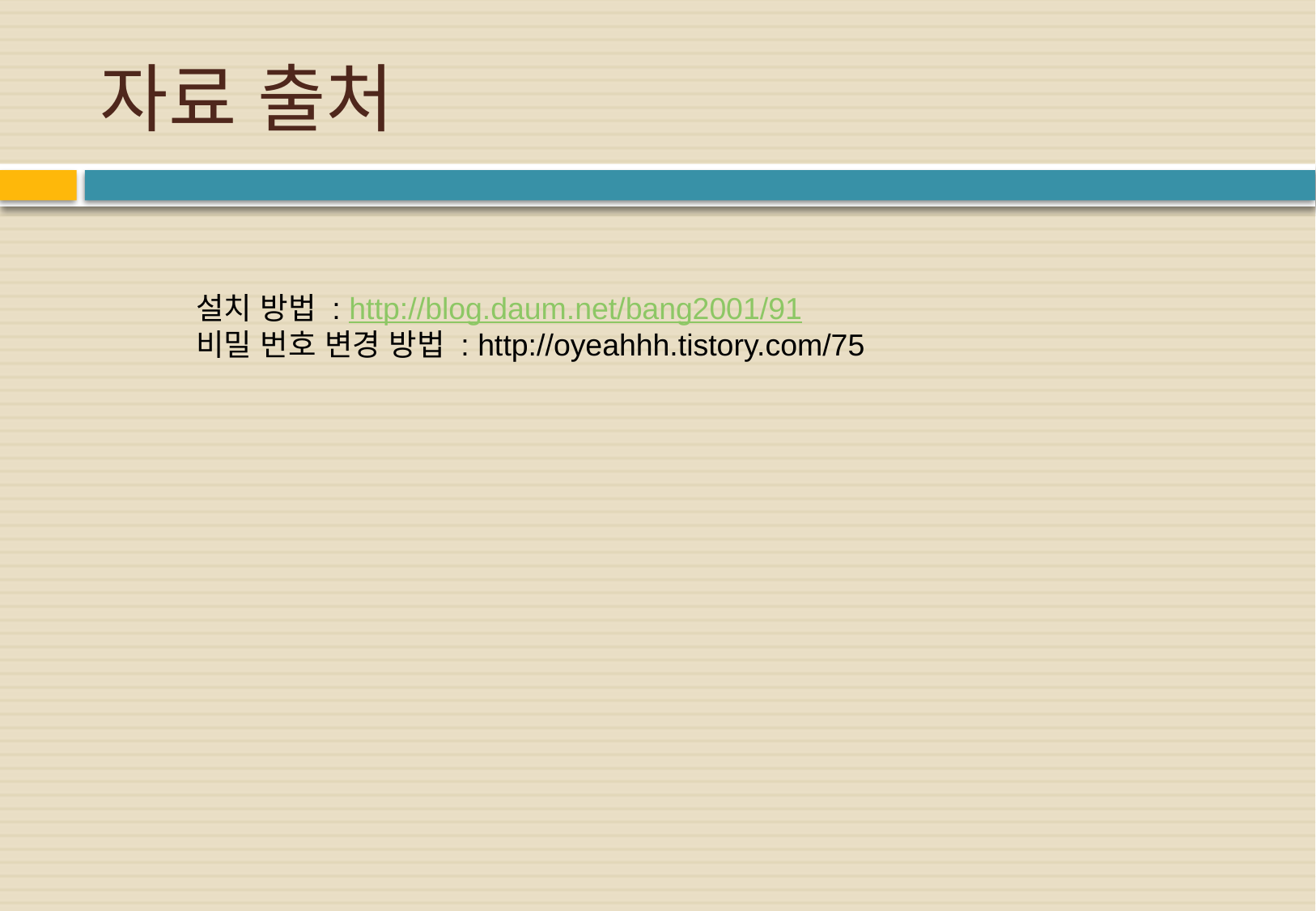

# 자료 출처
설치 방법 : http://blog.daum.net/bang2001/91
비밀 번호 변경 방법 : http://oyeahhh.tistory.com/75